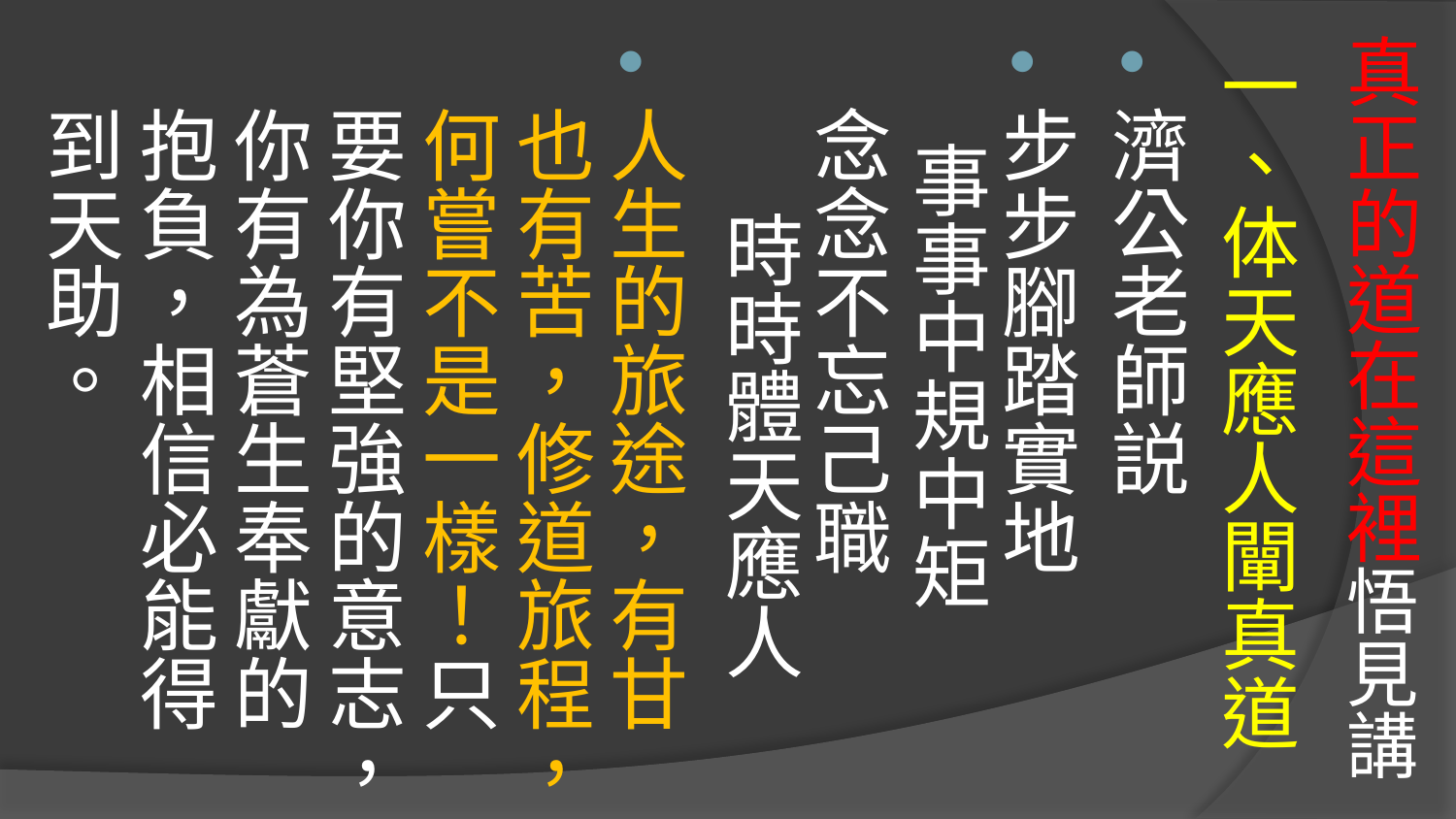

# 真正的道在這裡悟見講
一、体天應人闡真道
濟公老師説
步步腳踏實地              事事中規中矩
念念不忘己職                  時時體天應人
人生的旅途，有甘也有苦，修道旅程，何嘗不是一樣！只要你有堅強的意志，你有為蒼生奉獻的抱負，相信必能得到天助。